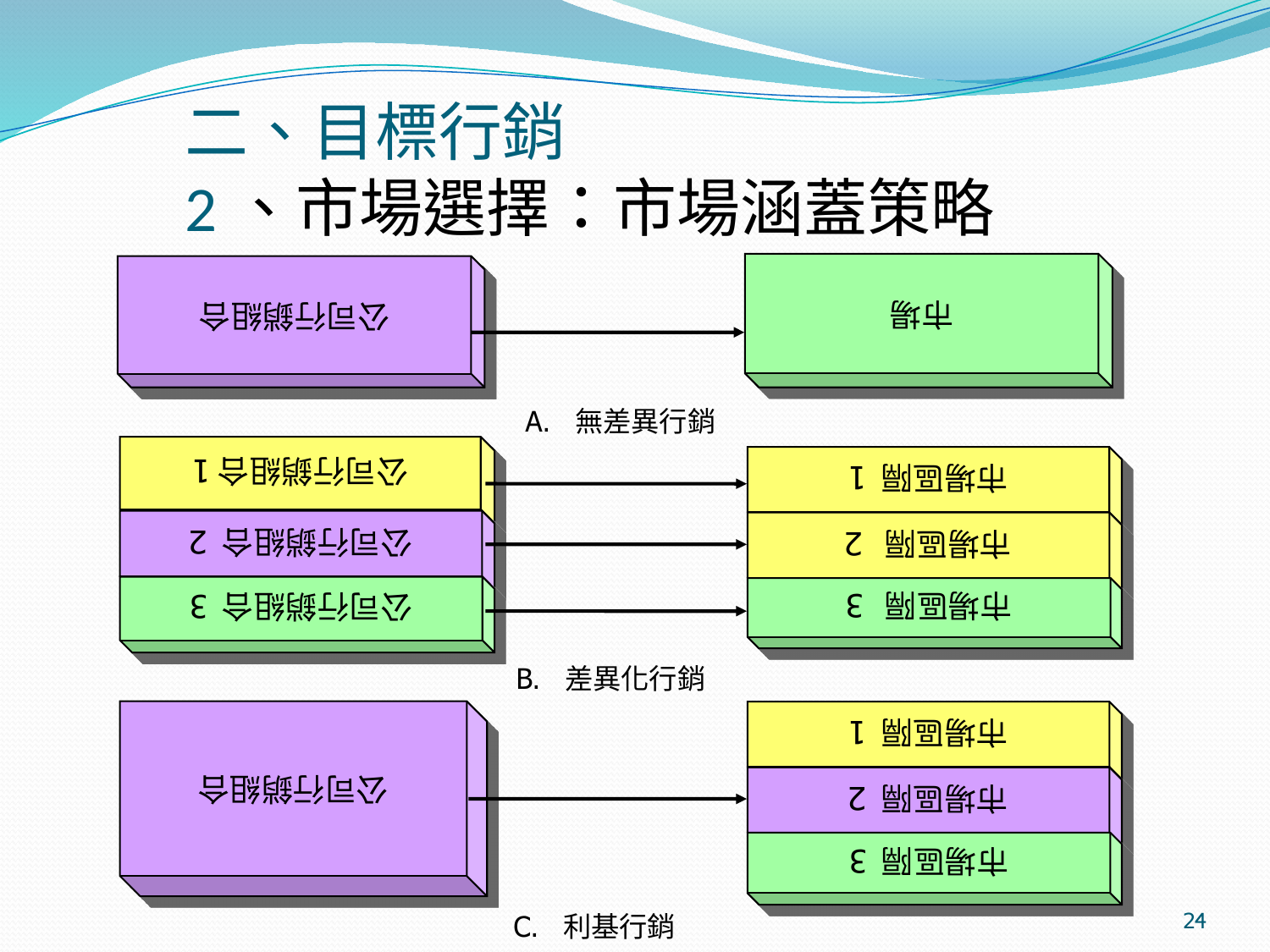

# 二、目標行銷 2、市場選擇：市場涵蓋策略
市場
公司行銷組合
公司行銷組合1
市場區隔 1

公司行銷組合 2
市場區隔  2
A.  無差異行銷
市場區隔  3
公司行銷組合 3

市場區隔 1

公司行銷組合
市場區隔 2
B.  差異化行銷
市場區隔 3

24
C.  利基行銷